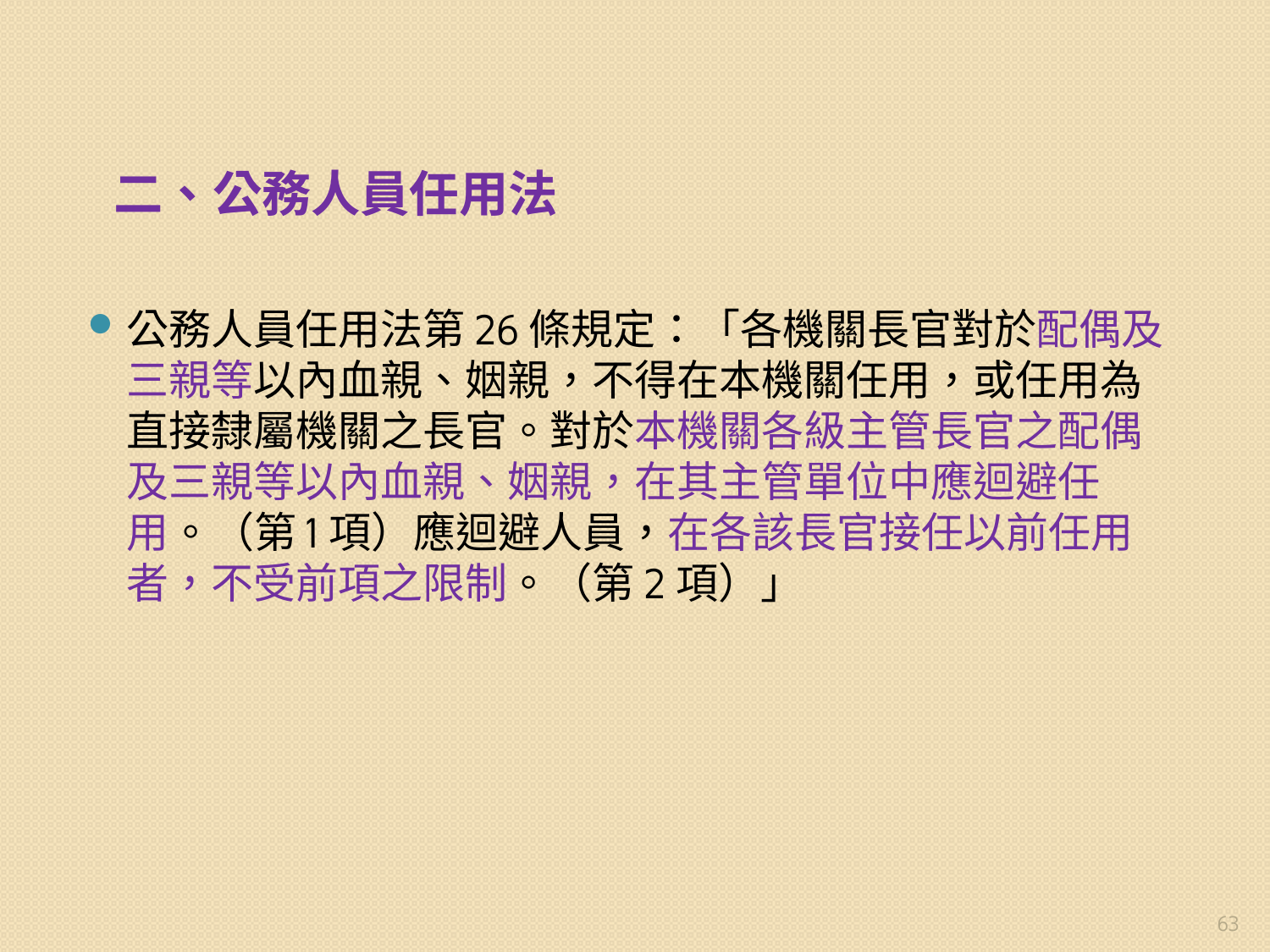

二、公務人員任用法
公務人員任用法第26條規定：「各機關長官對於配偶及三親等以內血親、姻親，不得在本機關任用，或任用為直接隸屬機關之長官。對於本機關各級主管長官之配偶及三親等以內血親、姻親，在其主管單位中應迴避任用。（第1項）應迴避人員，在各該長官接任以前任用者，不受前項之限制。（第2項）」
63